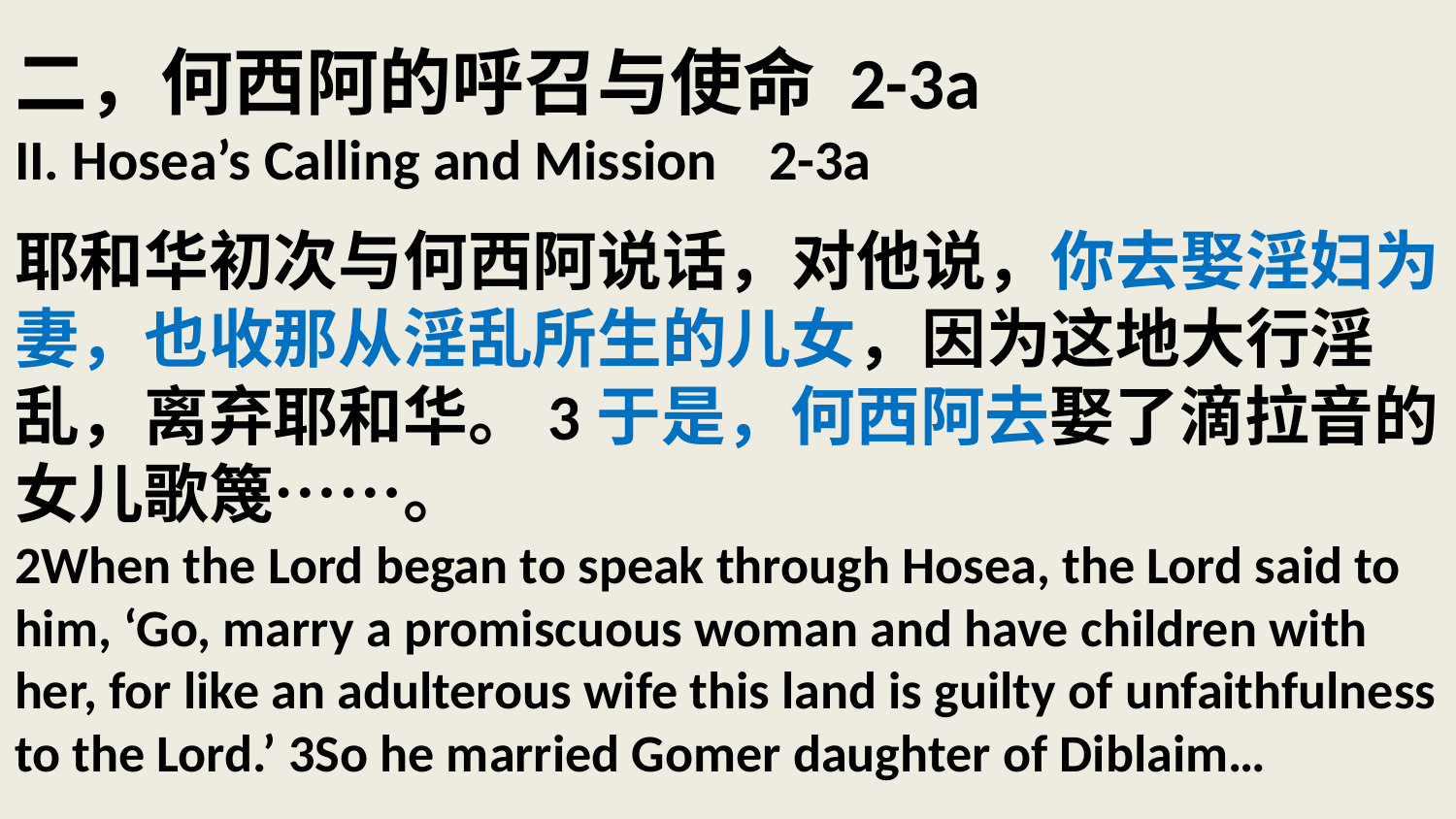

# 二，何西阿的呼召与使命 2-3a II. Hosea’s Calling and Mission    2-3a 耶和华初次与何西阿说话，对他说，你去娶淫妇为妻，也收那从淫乱所生的儿女，因为这地大行淫乱，离弃耶和华。3于是，何西阿去娶了滴拉音的女儿歌篾……。 2When the Lord began to speak through Hosea, the Lord said to him, ‘Go, marry a promiscuous woman and have children with her, for like an adulterous wife this land is guilty of unfaithfulness to the Lord.’ 3So he married Gomer daughter of Diblaim…